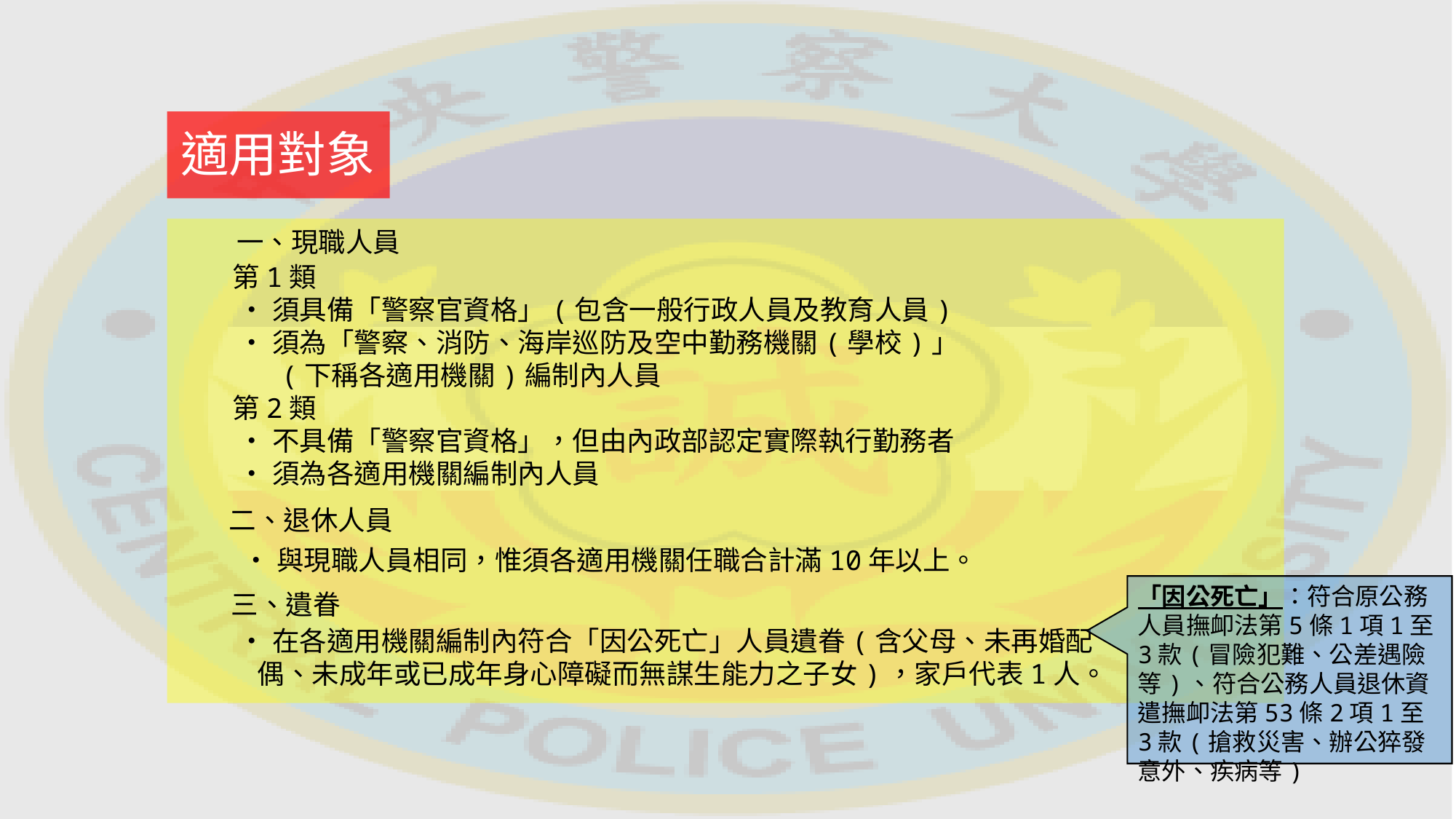

適用對象

一、現職人員
第1類
 ‧須具備「警察官資格」(包含一般行政人員及教育人員)
 ‧須為「警察、消防、海岸巡防及空中勤務機關(學校)」
   (下稱各適用機關)編制內人員
第2類
 ‧不具備「警察官資格」，但由內政部認定實際執行勤務者
 ‧須為各適用機關編制內人員

二、退休人員

 ‧與現職人員相同，惟須各適用機關任職合計滿10年以上。
「因公死亡」：符合原公務人員撫卹法第5條1項1至3款(冒險犯難、公差遇險等)、符合公務人員退休資遣撫卹法第53條2項1至3款(搶救災害、辦公猝發意外、疾病等)
三、遺眷
 ‧在各適用機關編制內符合「因公死亡」人員遺眷(含父母、未再婚配
   偶、未成年或已成年身心障礙而無謀生能力之子女)，家戶代表1人。